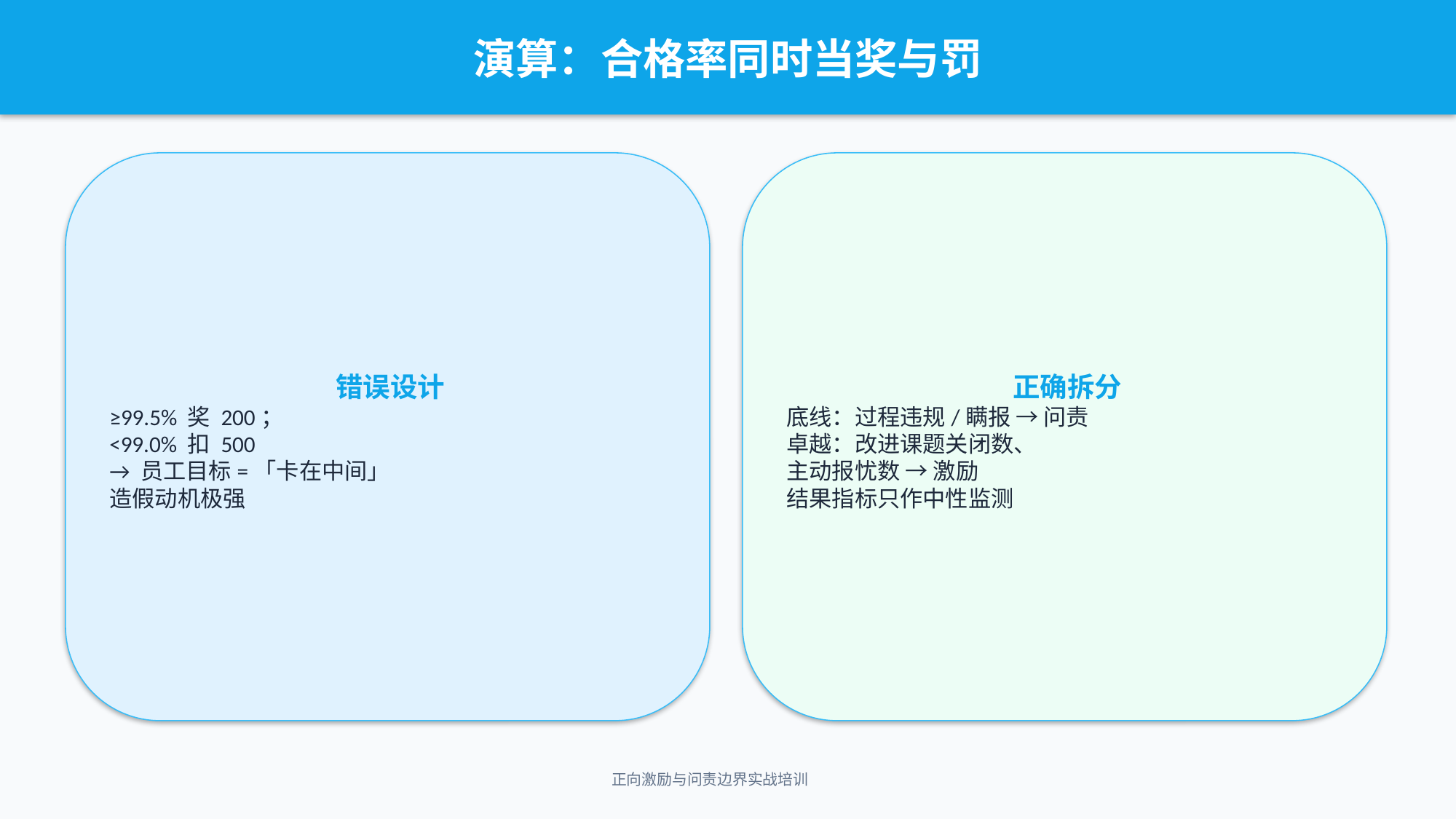

演算：合格率同时当奖与罚
错误设计
≥99.5% 奖 200；
<99.0% 扣 500
→ 员工目标=「卡在中间」
造假动机极强
正确拆分
底线：过程违规/瞒报 → 问责
卓越：改进课题关闭数、
主动报忧数 → 激励
结果指标只作中性监测
正向激励与问责边界实战培训